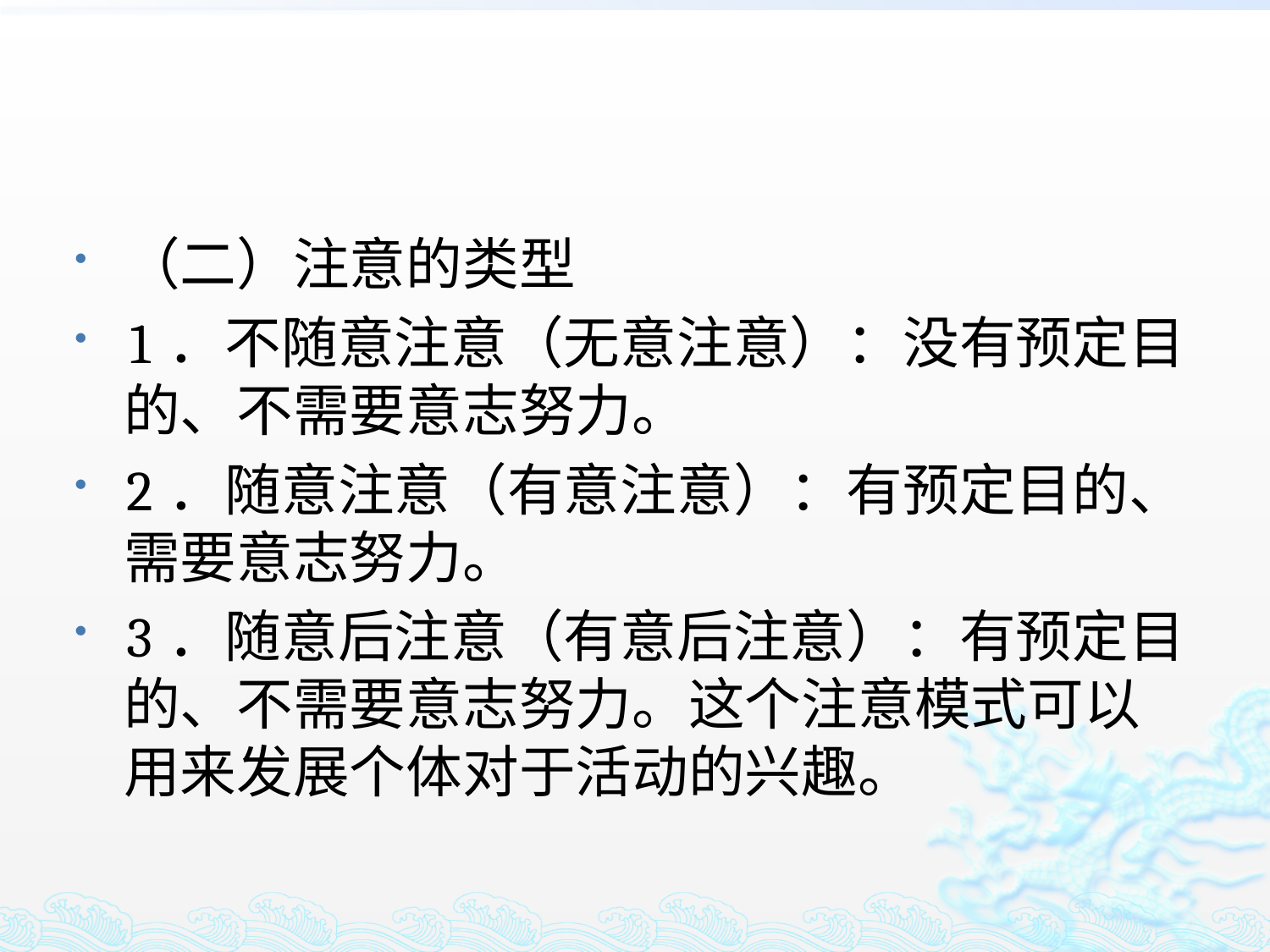

#
（二）注意的类型
1．不随意注意（无意注意）：没有预定目的、不需要意志努力。
2．随意注意（有意注意）：有预定目的、需要意志努力。
3．随意后注意（有意后注意）：有预定目的、不需要意志努力。这个注意模式可以用来发展个体对于活动的兴趣。